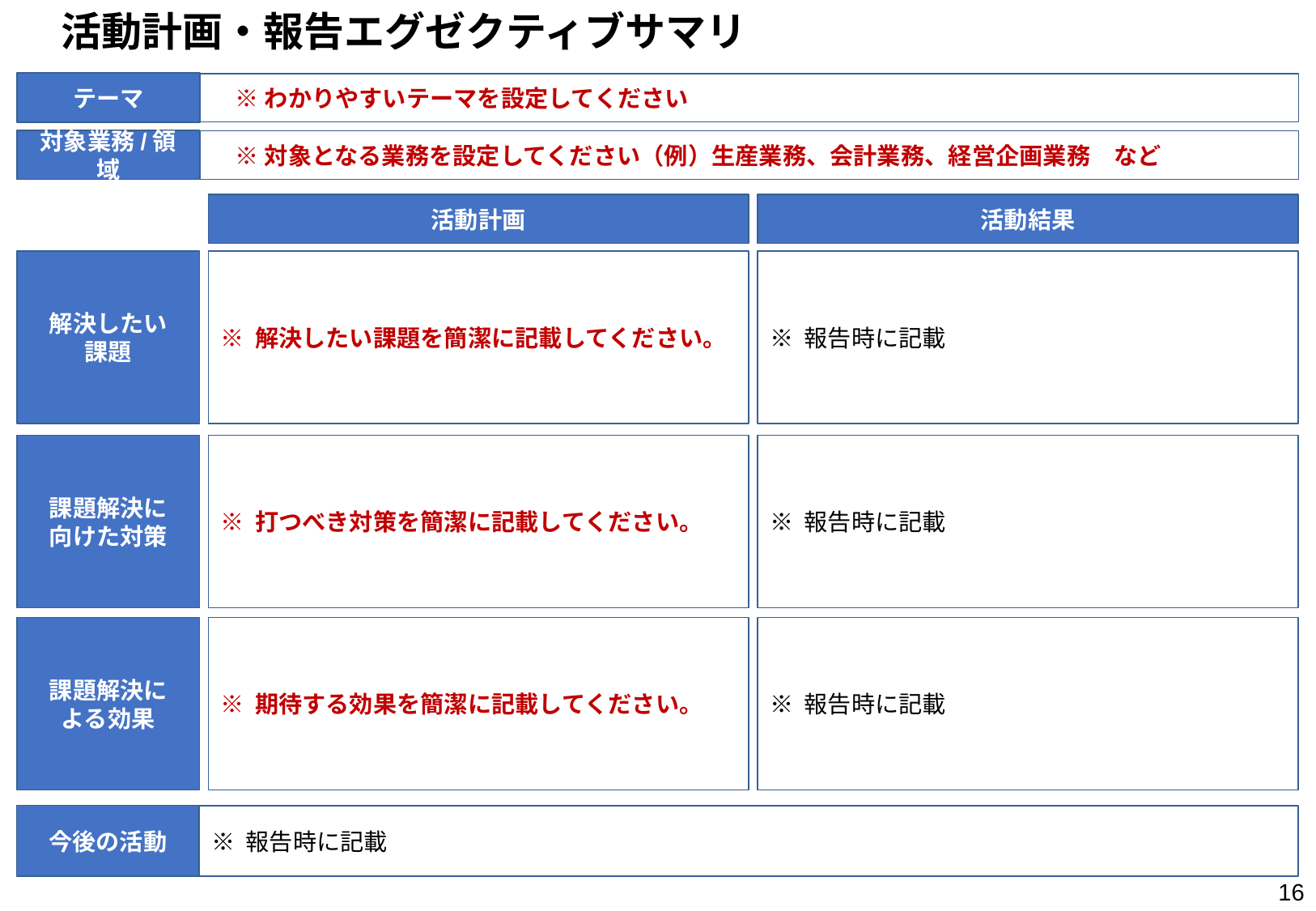

活動計画・報告エグゼクティブサマリ
テーマ
　※ わかりやすいテーマを設定してください
対象業務/領域
　※ 対象となる業務を設定してください（例）生産業務、会計業務、経営企画業務　など
活動計画
活動結果
解決したい
課題
※ 解決したい課題を簡潔に記載してください。
※ 報告時に記載
課題解決に
向けた対策
※ 打つべき対策を簡潔に記載してください。
※ 報告時に記載
課題解決に
よる効果
※ 期待する効果を簡潔に記載してください。
※ 報告時に記載
今後の活動
※ 報告時に記載
16